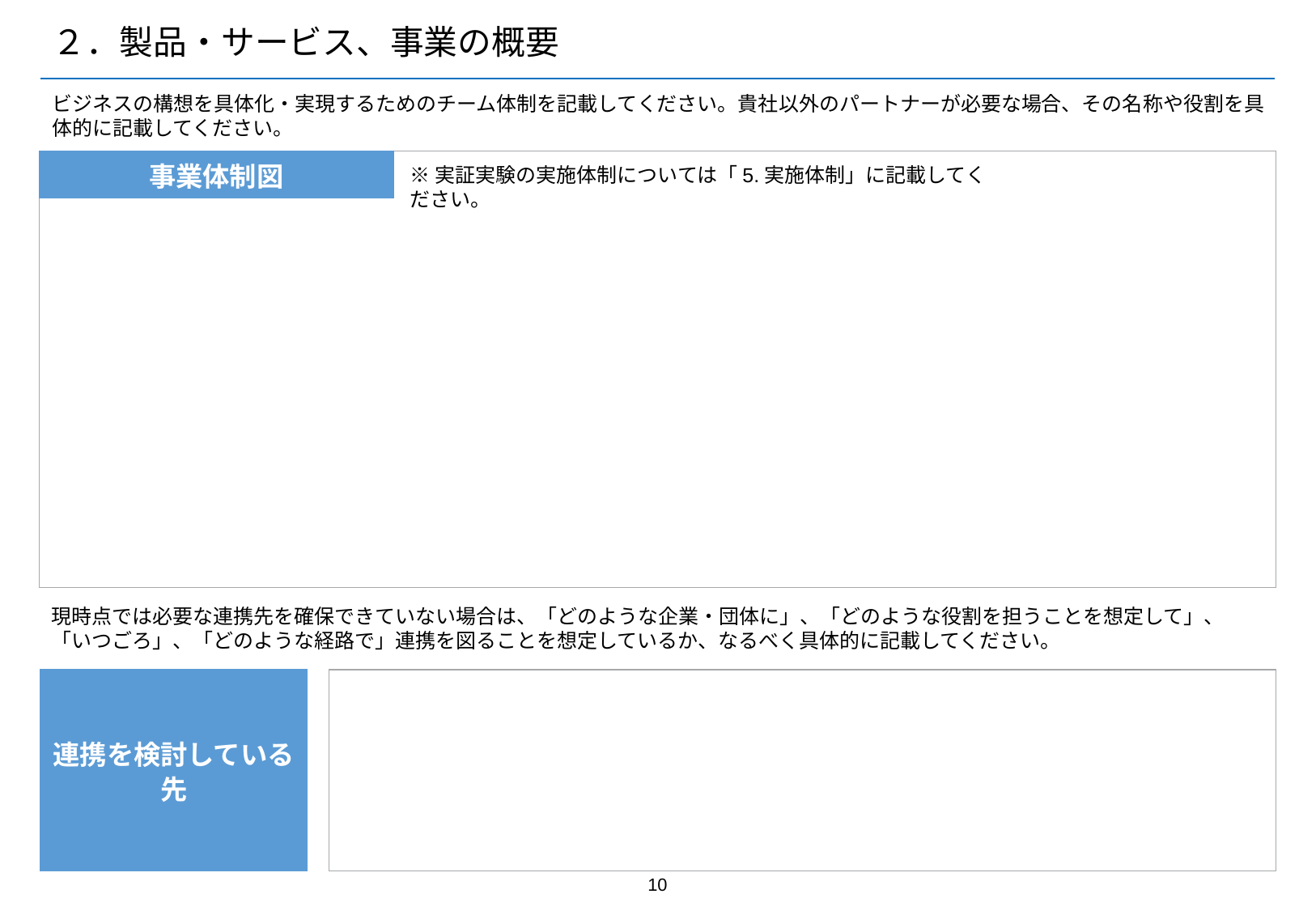

# ２．製品・サービス、事業の概要
ビジネスの構想を具体化・実現するためのチーム体制を記載してください。貴社以外のパートナーが必要な場合、その名称や役割を具体的に記載してください。
事業体制図

※実証実験の実施体制については「5.実施体制」に記載してください。
現時点では必要な連携先を確保できていない場合は、「どのような企業・団体に」、「どのような役割を担うことを想定して」、「いつごろ」、「どのような経路で」連携を図ることを想定しているか、なるべく具体的に記載してください。
連携を検討している先